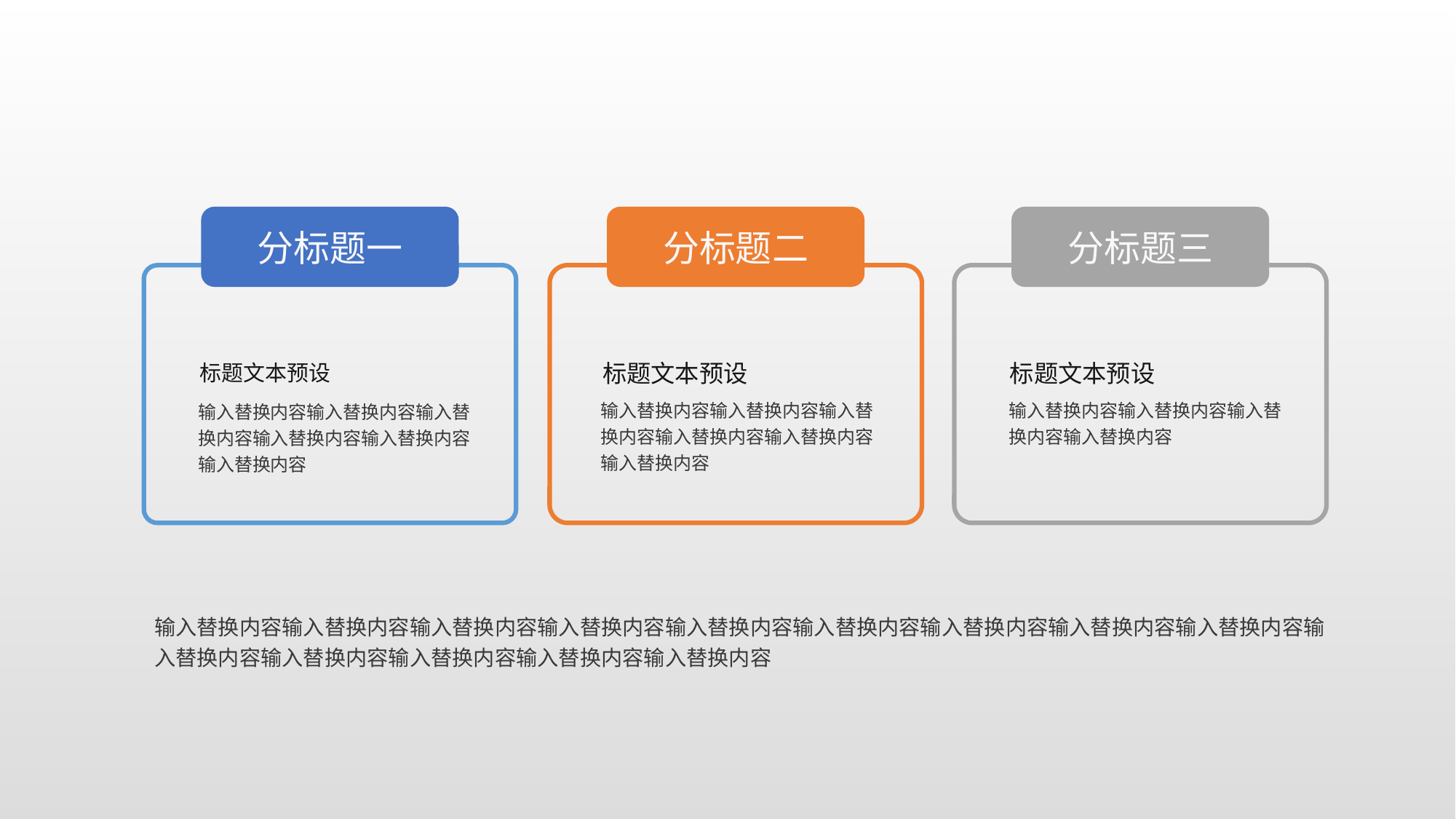

分标题一
分标题二
分标题三

标题文本预设
标题文本预设
标题文本预设
输入替换内容输入替换内容输入替换内容输入替换内容输入替换内容输入替换内容
输入替换内容输入替换内容输入替换内容输入替换内容
输入替换内容输入替换内容输入替换内容输入替换内容输入替换内容输入替换内容
输入替换内容输入替换内容输入替换内容输入替换内容输入替换内容输入替换内容输入替换内容输入替换内容输入替换内容输入替换内容输入替换内容输入替换内容输入替换内容输入替换内容